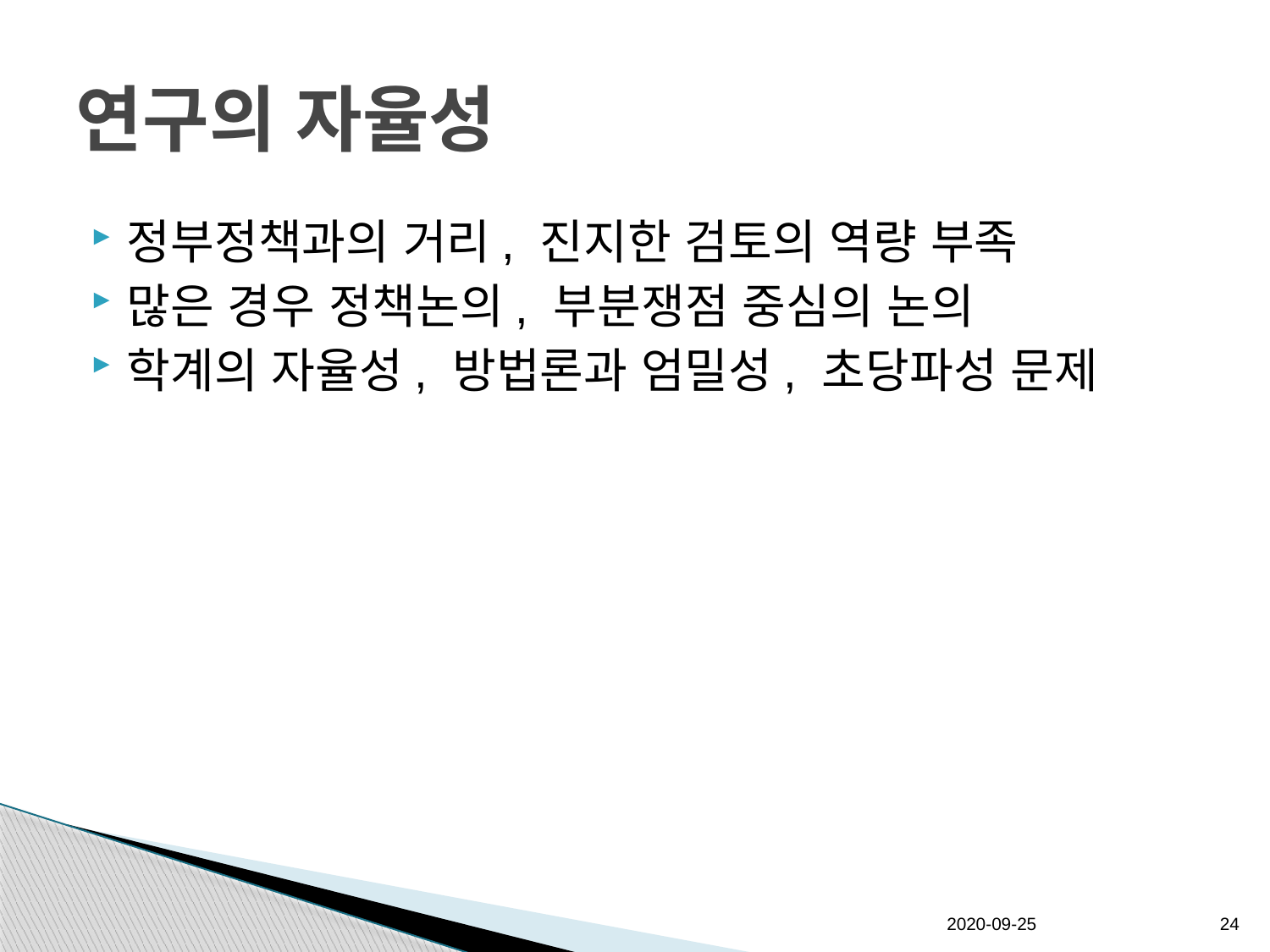

# 연구의 자율성
정부정책과의 거리, 진지한 검토의 역량 부족
많은 경우 정책논의, 부분쟁점 중심의 논의
학계의 자율성, 방법론과 엄밀성, 초당파성 문제
2020-09-25
24